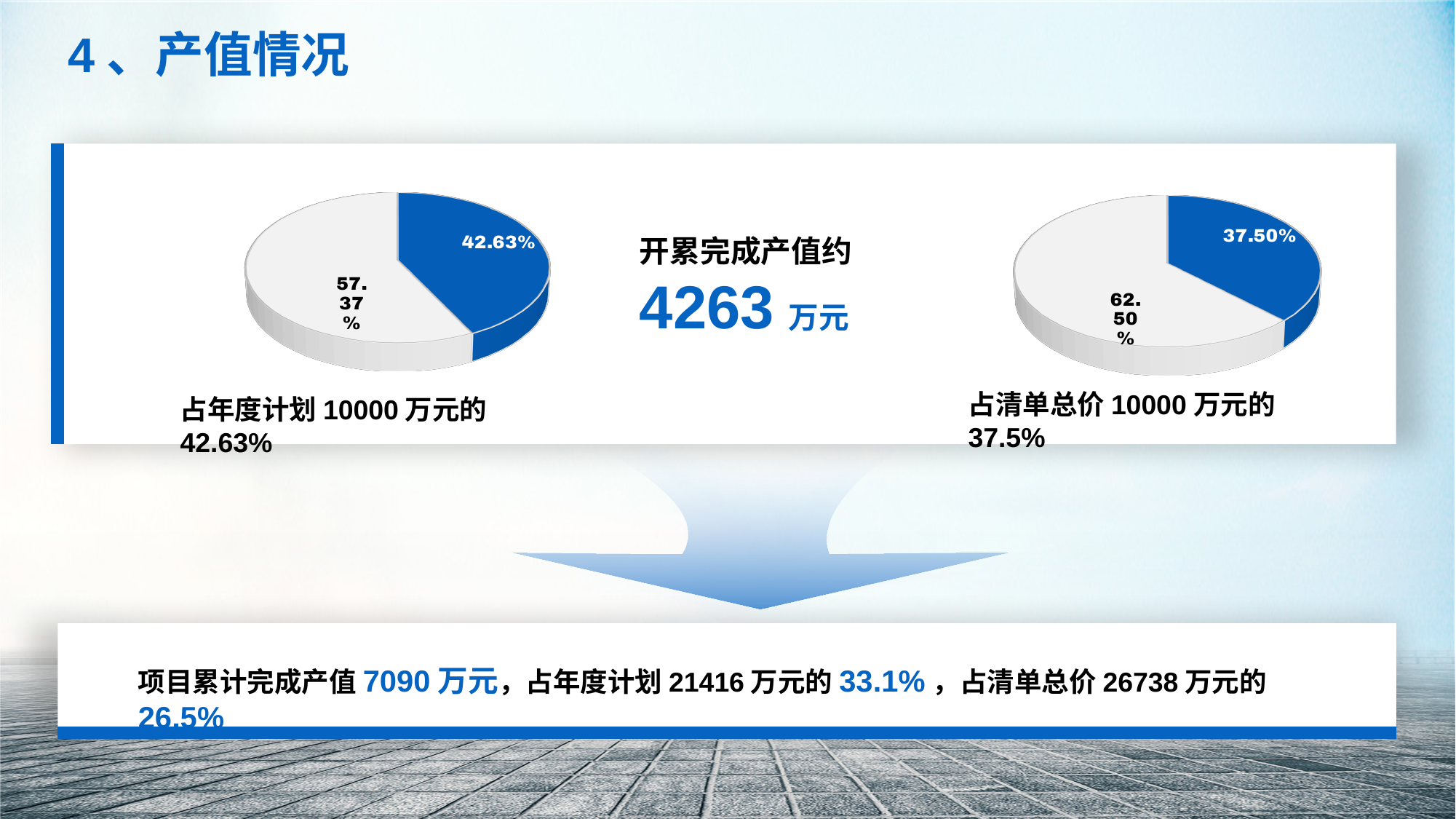

4、产值情况

[unsupported chart]

[unsupported chart]

开累完成产值约4263万元
占清单总价10000万元的37.5%
占年度计划10000万元的42.63%

项目累计完成产值7090万元，占年度计划21416万元的33.1%，占清单总价26738万元的26.5%